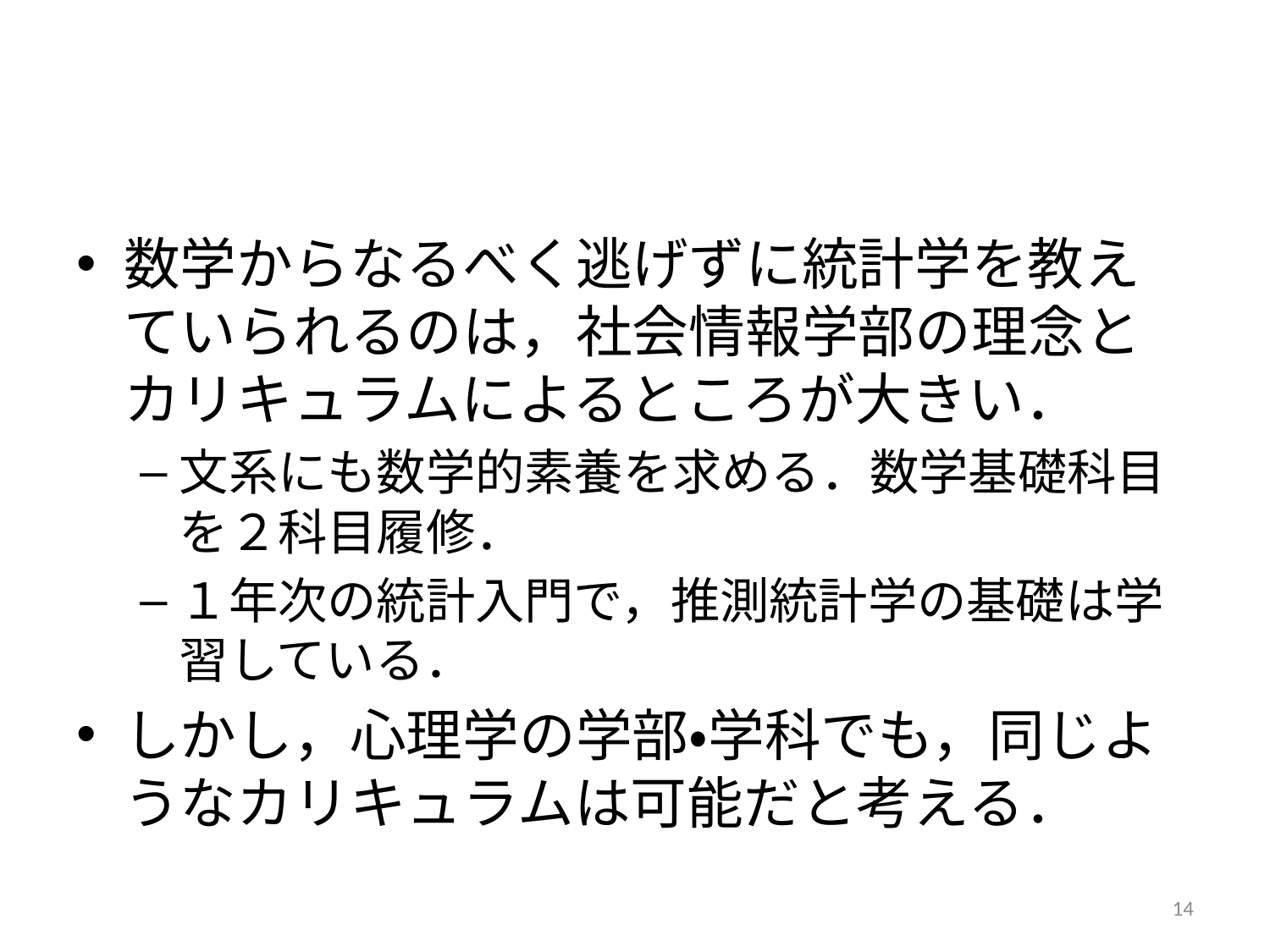

#
数学からなるべく逃げずに統計学を教えていられるのは，社会情報学部の理念とカリキュラムによるところが大きい．
文系にも数学的素養を求める．数学基礎科目を２科目履修．
１年次の統計入門で，推測統計学の基礎は学習している．
しかし，心理学の学部・学科でも，同じようなカリキュラムは可能だと考える．

14